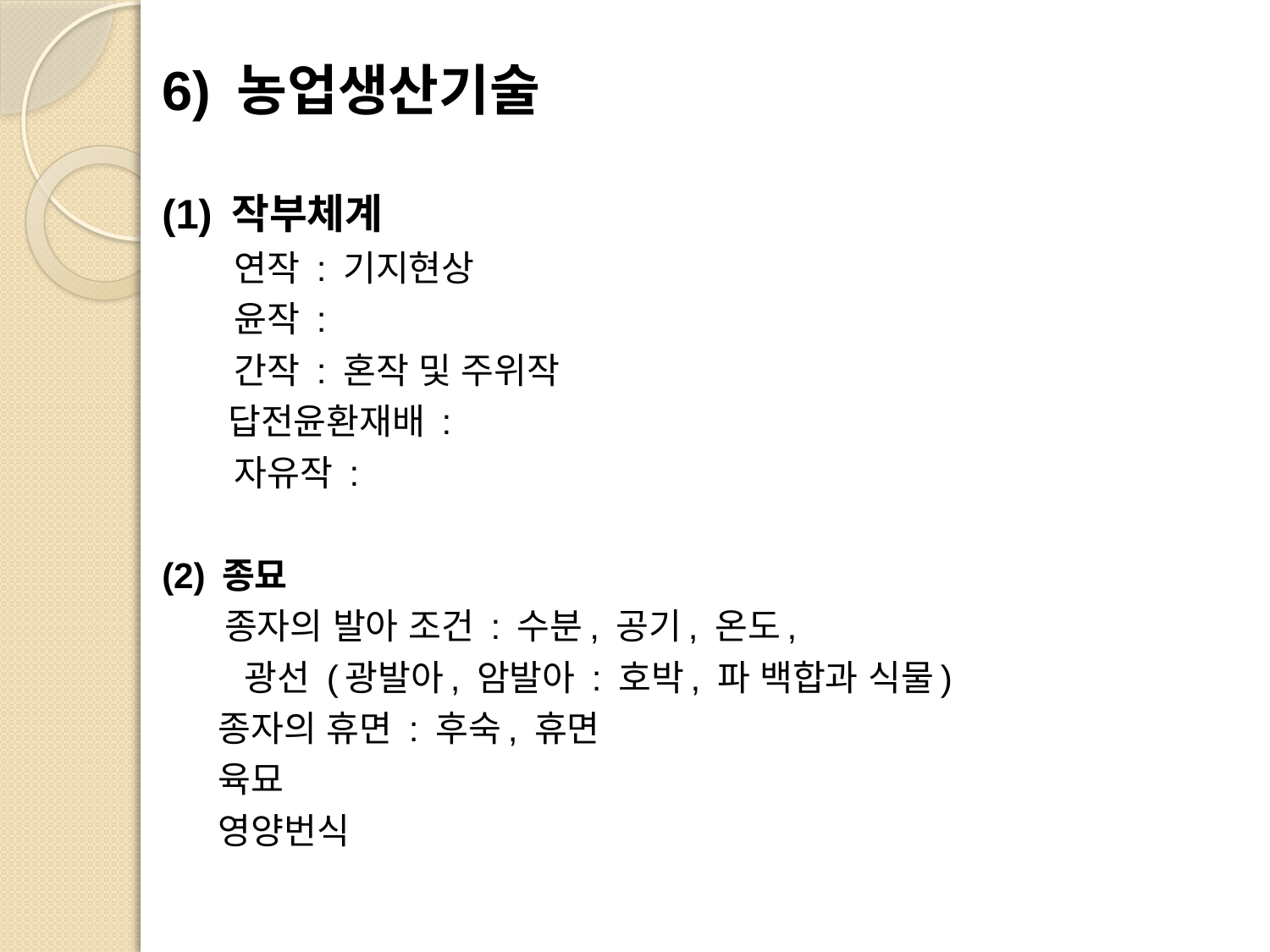

6) 농업생산기술

(1) 작부체계
	   연작 : 기지현상
	   윤작 :
	   간작 : 혼작 및 주위작
      답전윤환재배 :
	   자유작 :

(2) 종묘
	  종자의 발아 조건 : 수분, 공기, 온도,
			    광선 (광발아, 암발아 : 호박, 파 백합과 식물)
     종자의 휴면 : 후숙, 휴면
     육묘
     영양번식